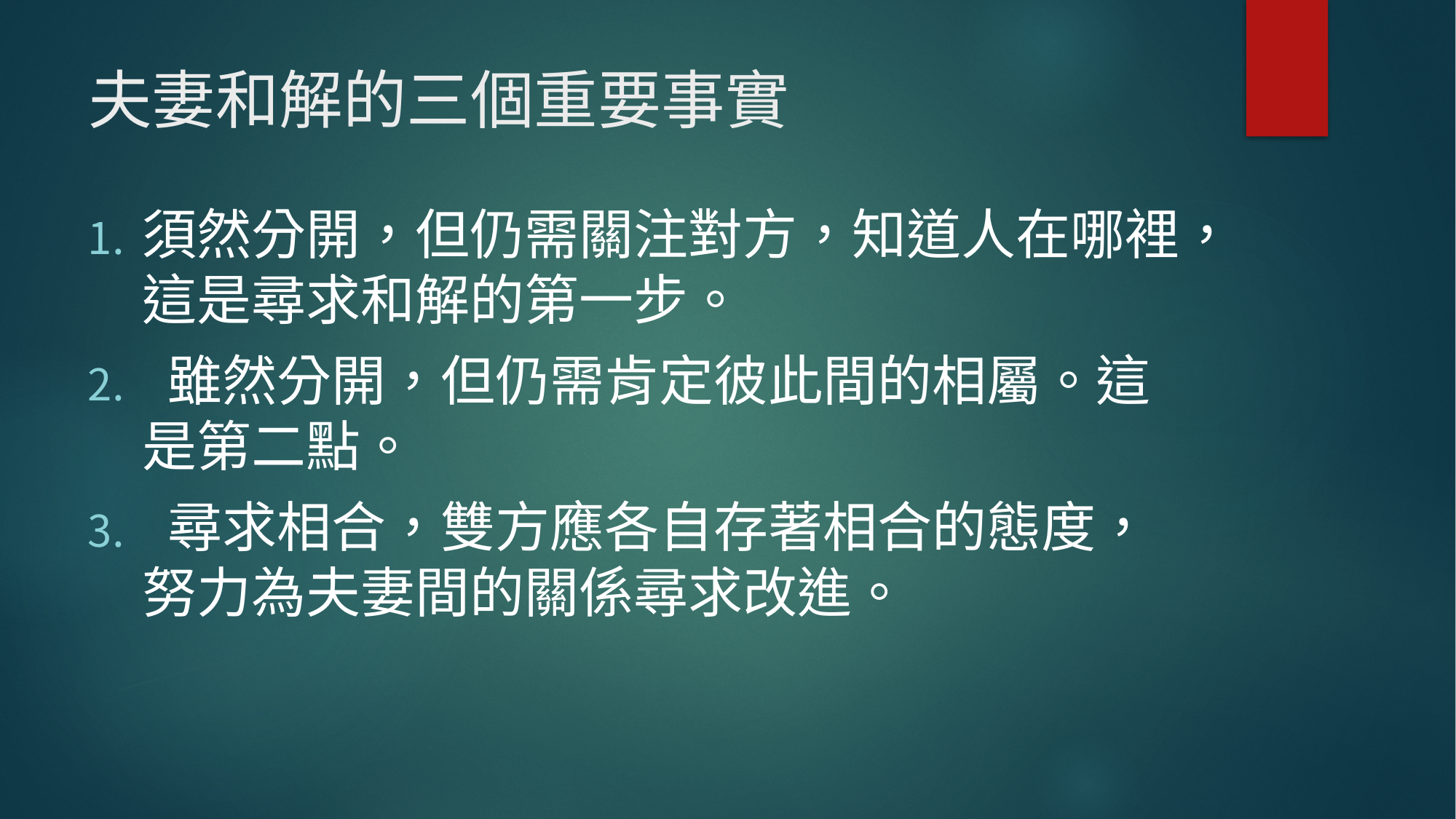

# 夫妻和解的三個重要事實
須然分開，但仍需關注對方，知道人在哪裡，這是尋求和解的第一步。
 雖然分開，但仍需肯定彼此間的相屬。這是第二點。
 尋求相合，雙方應各自存著相合的態度，努力為夫妻間的關係尋求改進。